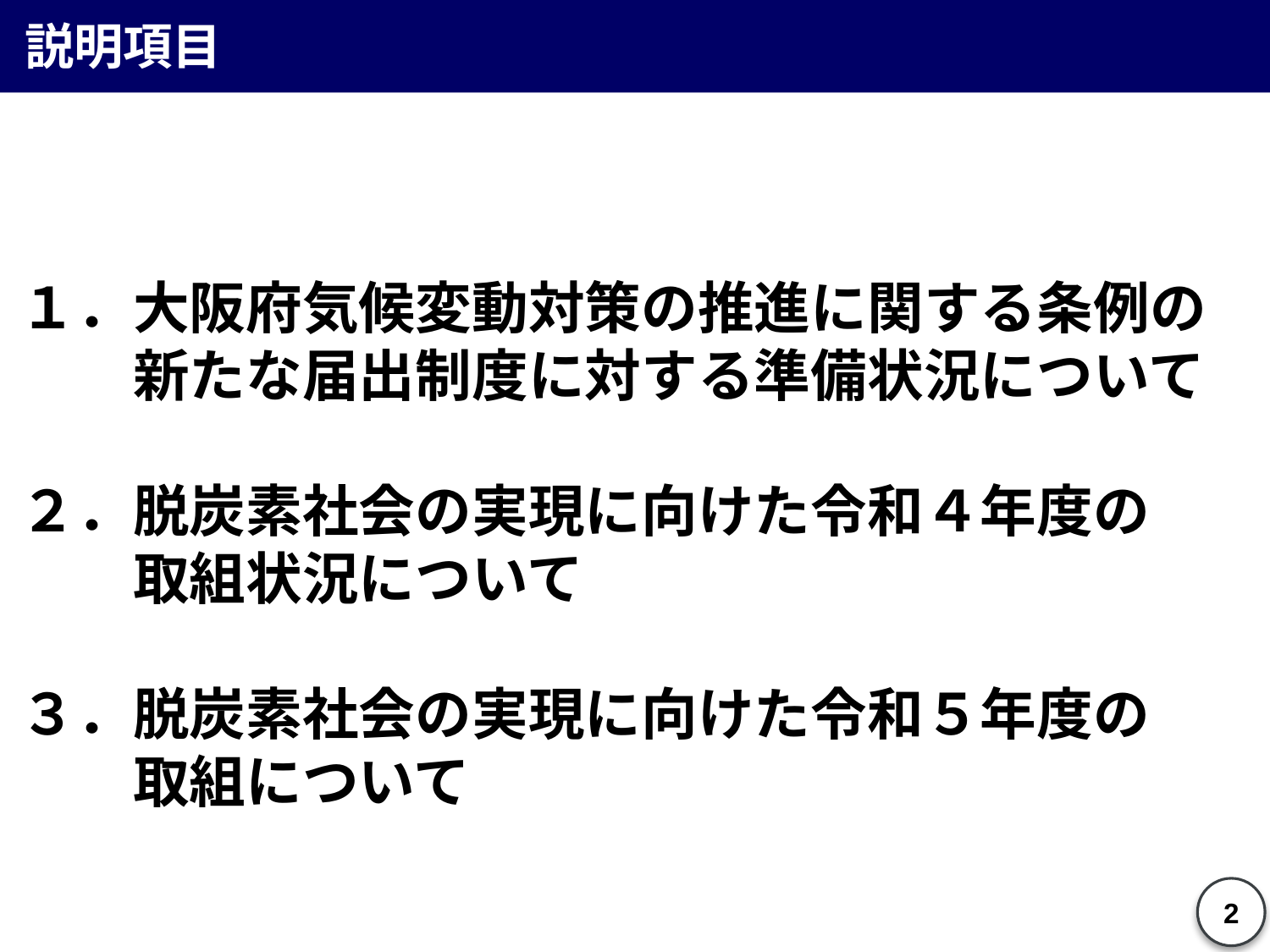

説明項目
　第１章　地球温暖化の現状と動向について
2
１．大阪府気候変動対策の推進に関する条例の
　　新たな届出制度に対する準備状況について

２．脱炭素社会の実現に向けた令和４年度の
　　取組状況について

３．脱炭素社会の実現に向けた令和５年度の
　　取組について
2